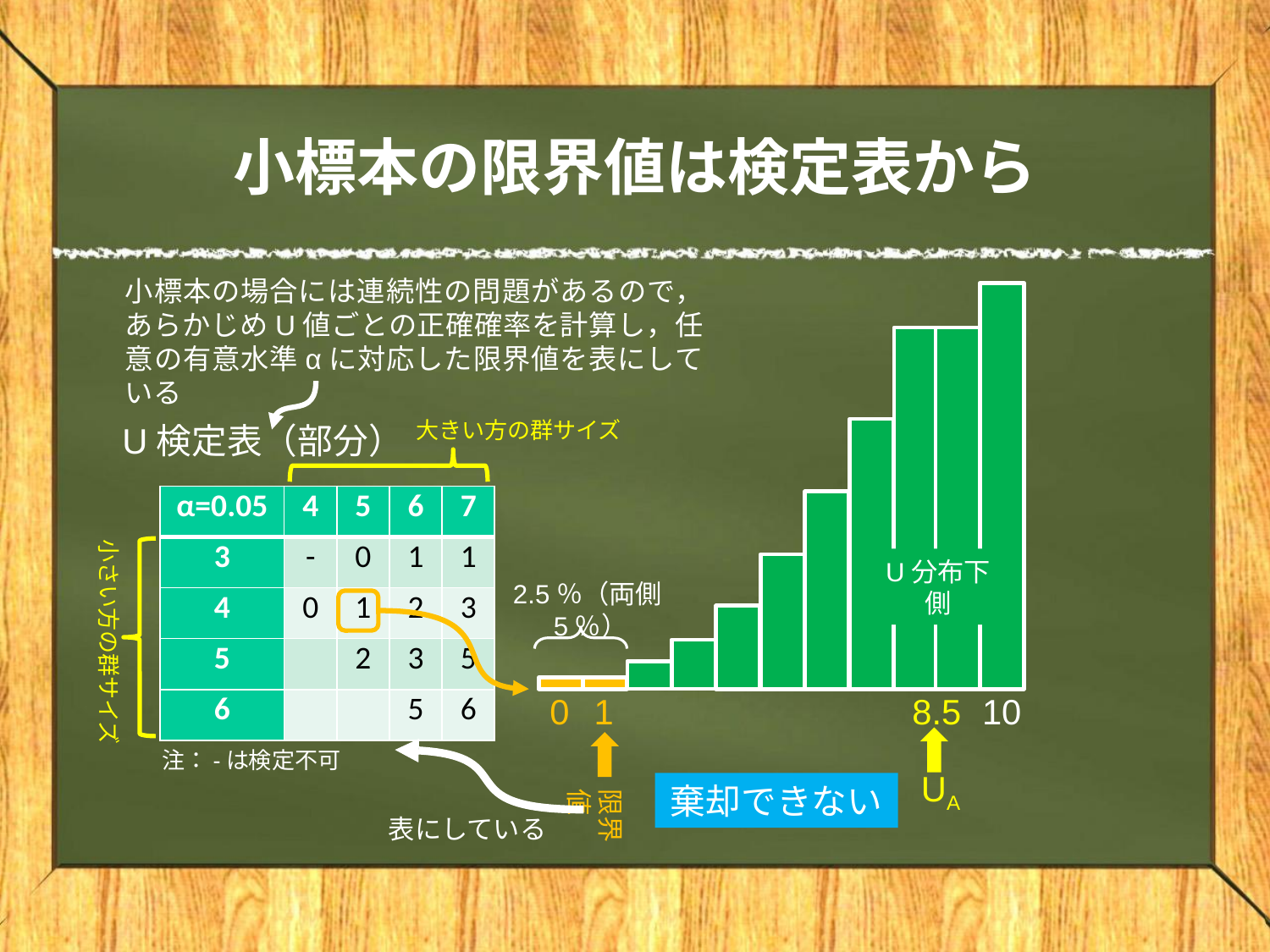

# 小標本の限界値は検定表から
小標本の場合には連続性の問題があるので，あらかじめU値ごとの正確確率を計算し，任意の有意水準αに対応した限界値を表にしている

大きい方の群サイズ
U検定表（部分）

| α=0.05 | 4 | 5 | 6 | 7 |
| --- | --- | --- | --- | --- |
| 3 | - | 0 | 1 | 1 |
| 4 | 0 | 1 | 2 | 3 |
| 5 |  | 2 | 3 | 5 |
| 6 |  |  | 5 | 6 |

小さい方の群サイズ

U分布下側

2.5％（両側5％）

8.5
10
0
1

注：-は検定不可

UA
棄却できない
限界値
表にしている